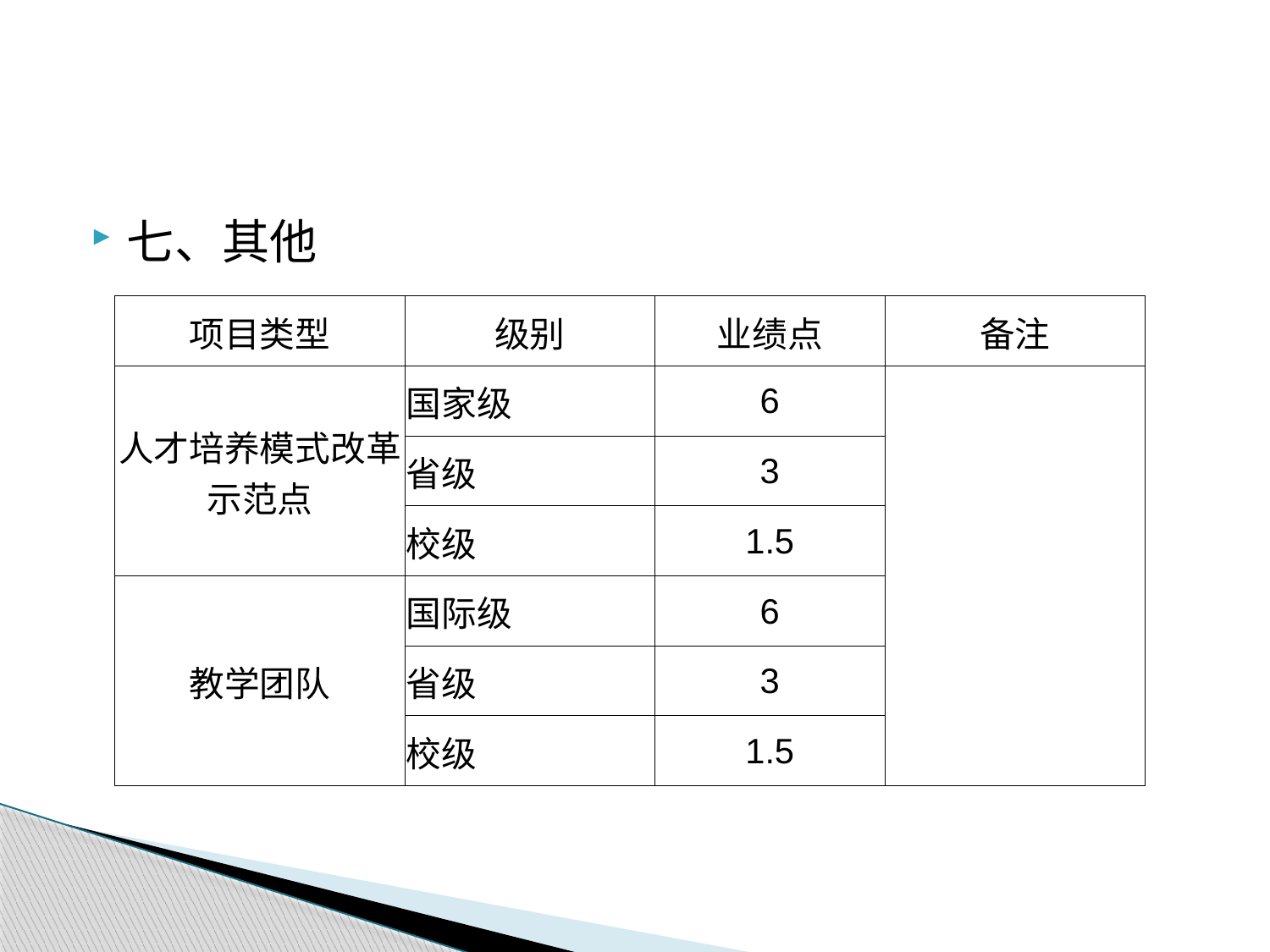

#
七、其他
| 项目类型 | 级别 | 业绩点 | 备注 |
| --- | --- | --- | --- |
| 人才培养模式改革示范点 | 国家级 | 6 |  |
|  | 省级 | 3 |  |
|  | 校级 | 1.5 |  |
| 教学团队 | 国际级 | 6 |  |
|  | 省级 | 3 |  |
|  | 校级 | 1.5 |  |